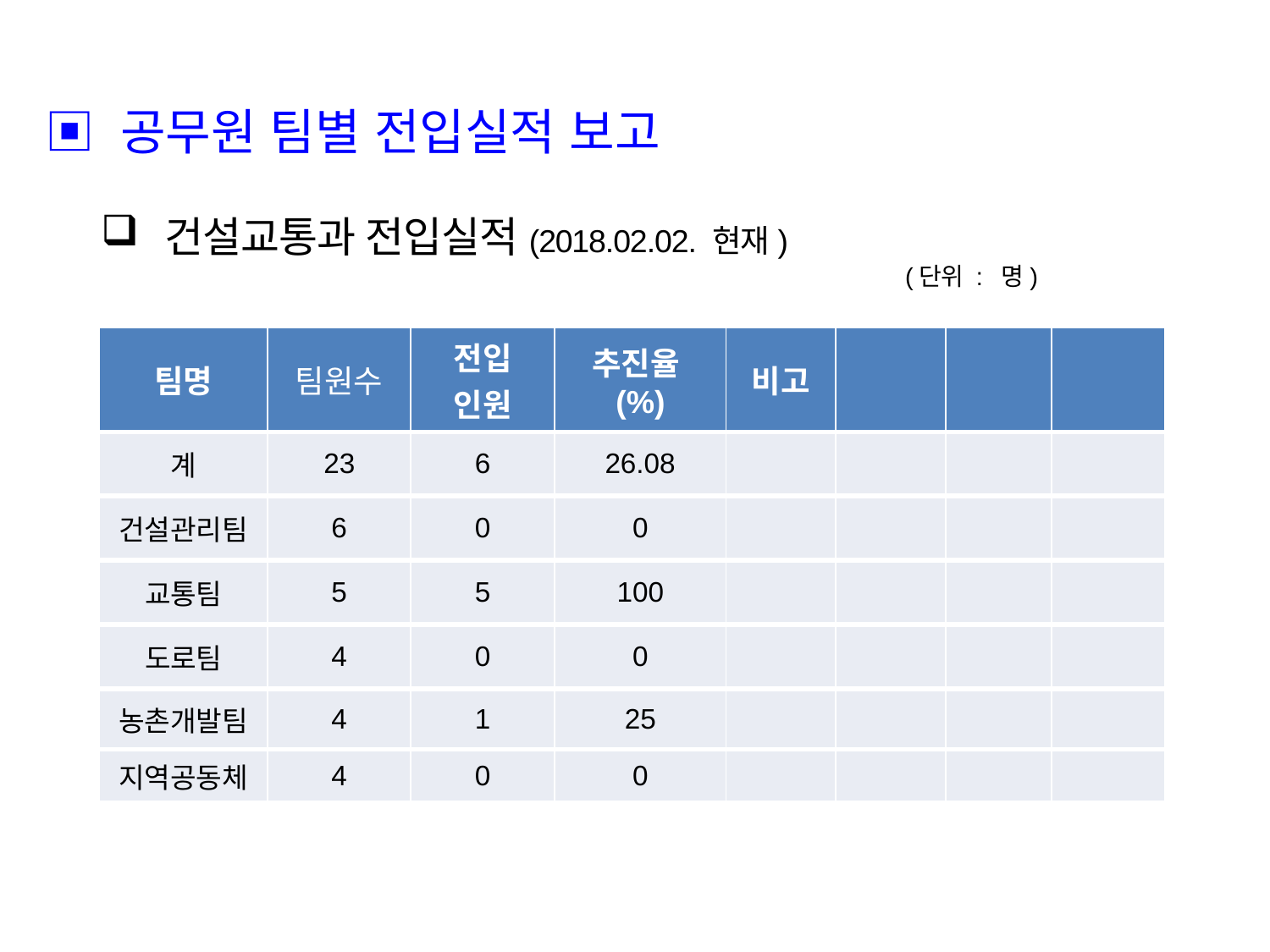

▣ 공무원 팀별 전입실적 보고
건설교통과 전입실적(2018.02.02. 현재)
                                                                                                                                    (단위 :  명)

| 팀명 | 팀원수 | 전입 인원 | 추진율(%) | 비고 |  |  |  |
| --- | --- | --- | --- | --- | --- | --- | --- |
| 계 | 23 | 6 | 26.08 |  |  |  |  |
| 건설관리팀 | 6 | 0 | 0 |  |  |  |  |
| 교통팀 | 5 | 5 | 100 |  |  |  |  |
| 도로팀 | 4 | 0 | 0 |  |  |  |  |
| 농촌개발팀 | 4 | 1 | 25 |  |  |  |  |
| 지역공동체 | 4 | 0 | 0 |  |  |  |  |